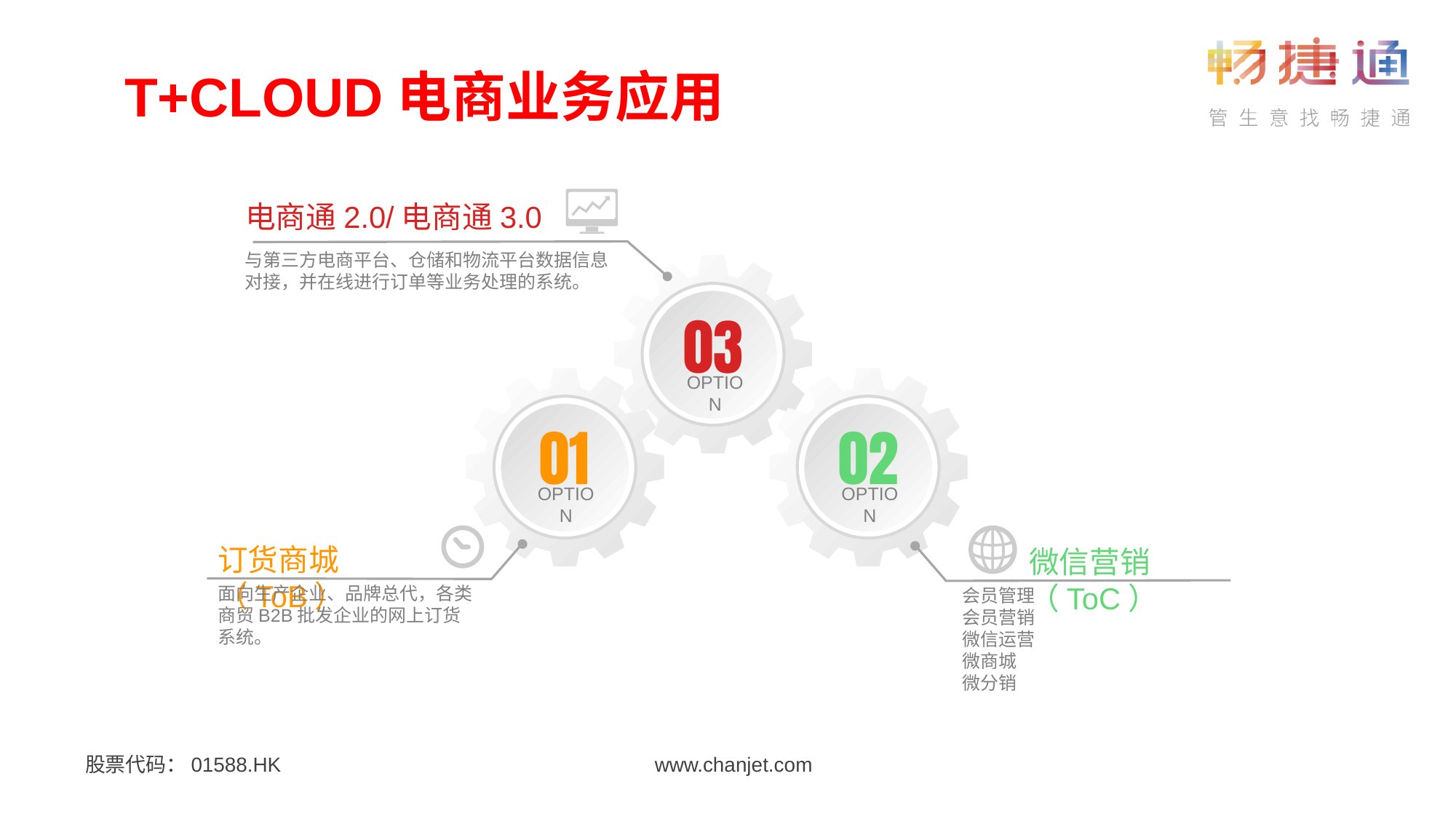

T+CLOUD电商业务应用

电商通2.0/电商通3.0

与第三方电商平台、仓储和物流平台数据信息对接，并在线进行订单等业务处理的系统。

03
OPTION

01
OPTION
02
OPTION

面向生产企业、品牌总代，各类商贸B2B批发企业的网上订货系统。
订货商城（ToB）

会员管理
会员营销
微信运营
微商城
微分销
微信营销（ToC）

82